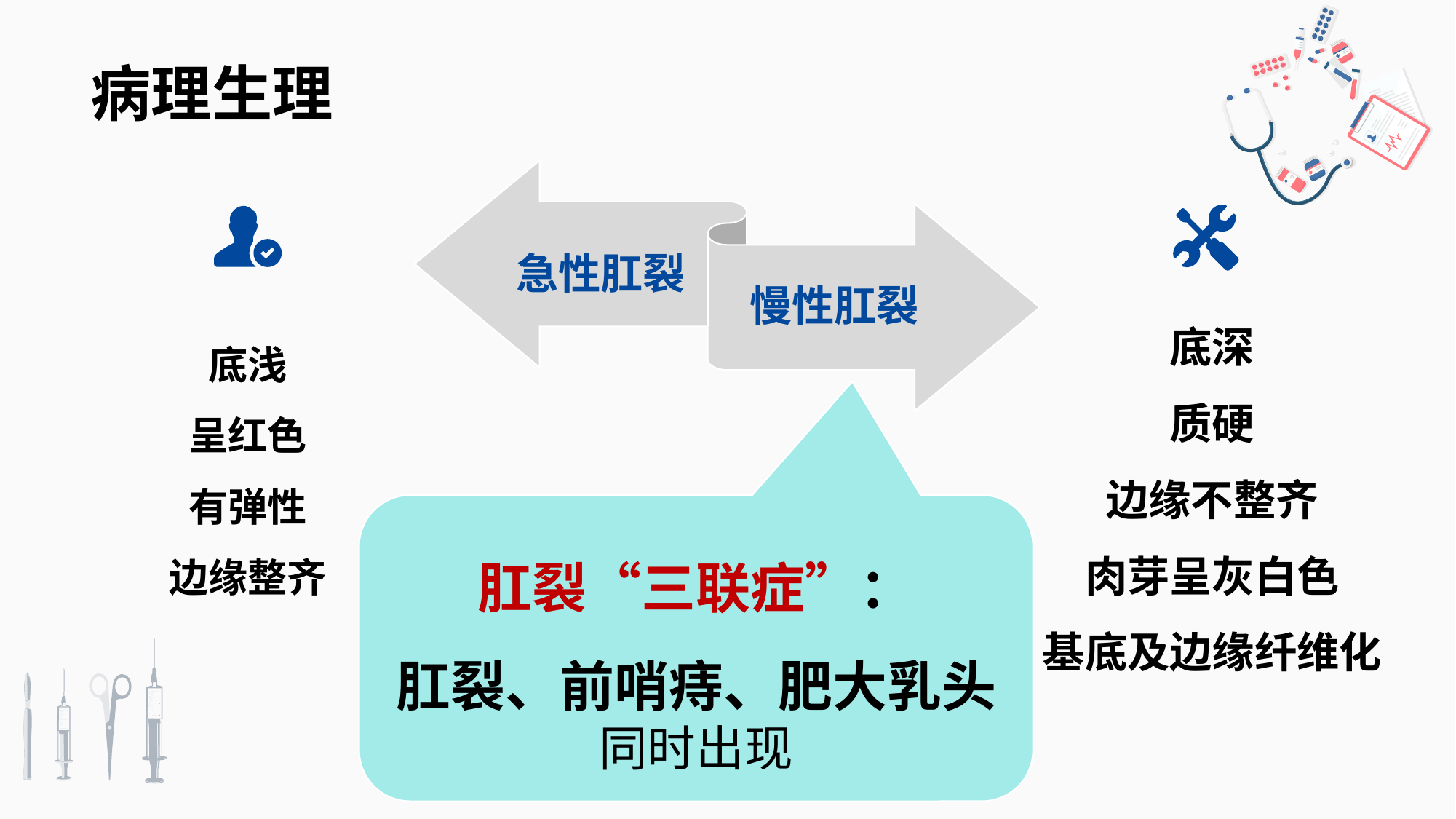

病理生理

急性肛裂
慢性肛裂
底浅
呈红色
有弹性
边缘整齐
底深
质硬
边缘不整齐
肉芽呈灰白色
基底及边缘纤维化

肛裂“三联症”：
肛裂、前哨痔、肥大乳头
同时出现